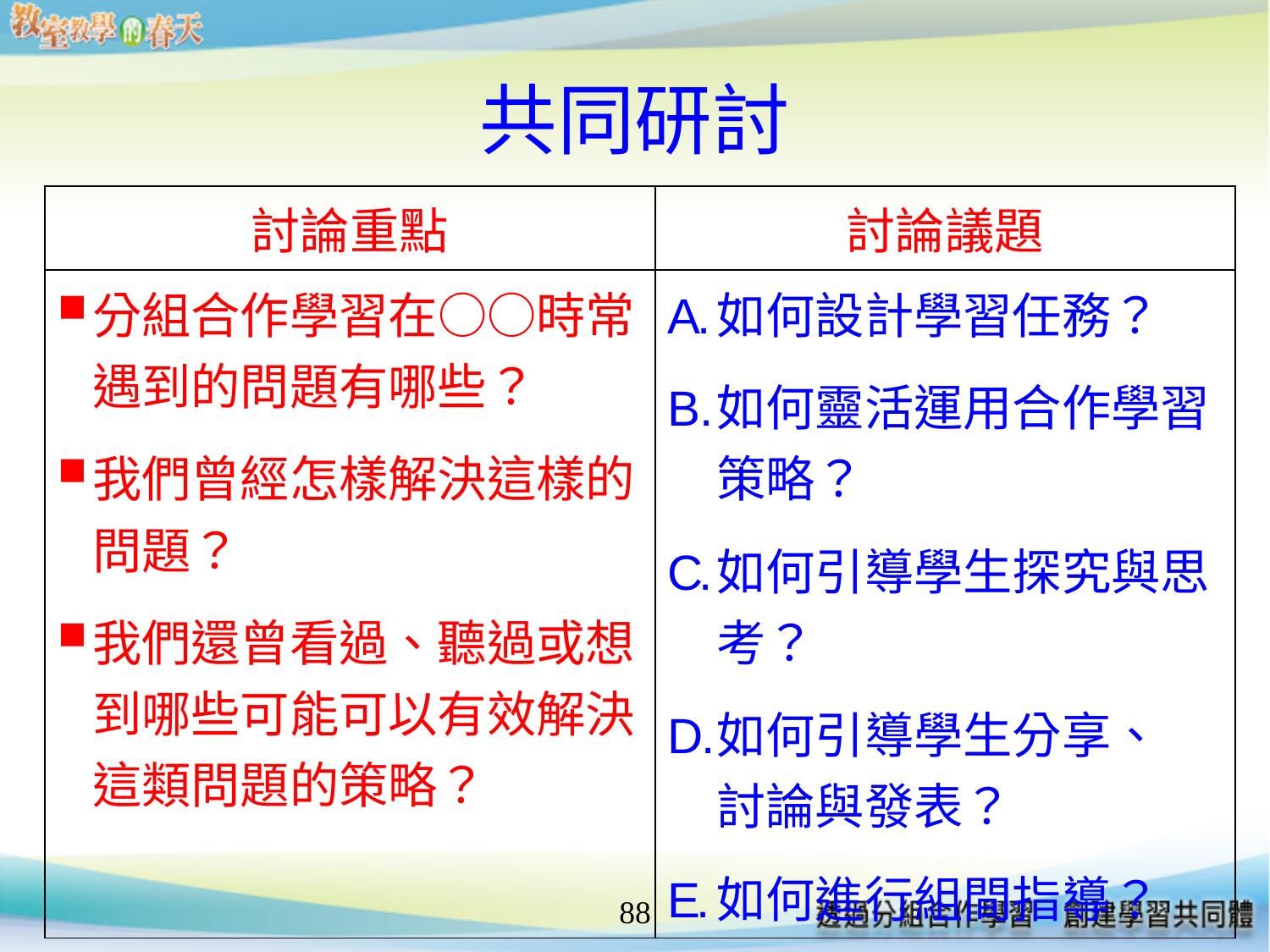

# 共同研討
| 討論重點 | 討論議題 |
| --- | --- |
| 分組合作學習在○○時常遇到的問題有哪些？ 我們曾經怎樣解決這樣的問題？ 我們還曾看過、聽過或想到哪些可能可以有效解決這類問題的策略？ | 如何設計學習任務？ 如何靈活運用合作學習策略？ 如何引導學生探究與思考？ 如何引導學生分享、 討論與發表？ 如何進行組間指導？ |
88